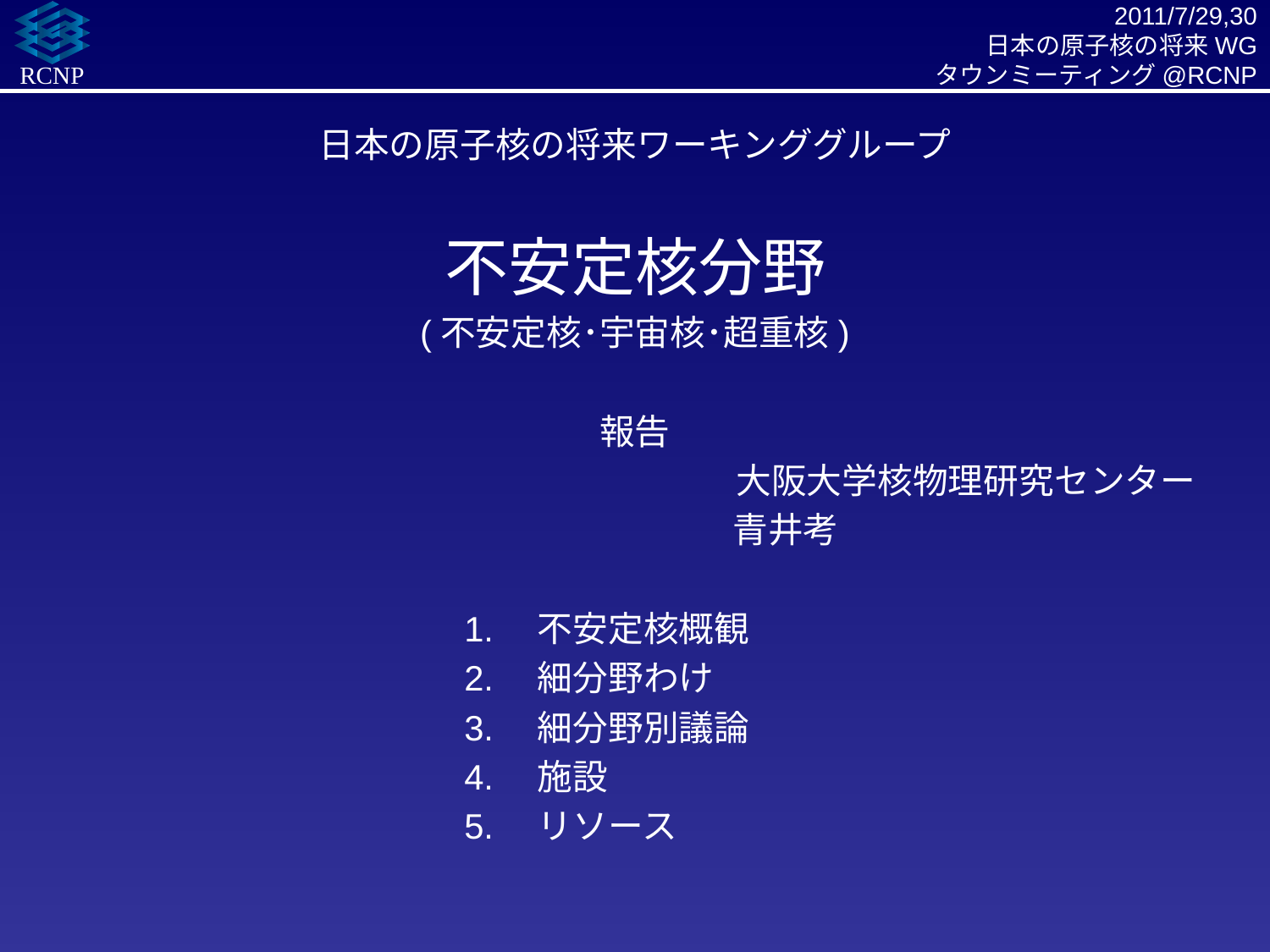

# 2011/7/29,30 日本の原子核の将来WG タウンミーティング@RCNP
日本の原子核の将来ワーキンググループ

不安定核分野
(不安定核･宇宙核･超重核)

報告
					　　　大阪大学核物理研究センター
			青井考

				1.　不安定核概観
				2.　細分野わけ
				3.　細分野別議論
				4.　施設
				5.　リソース